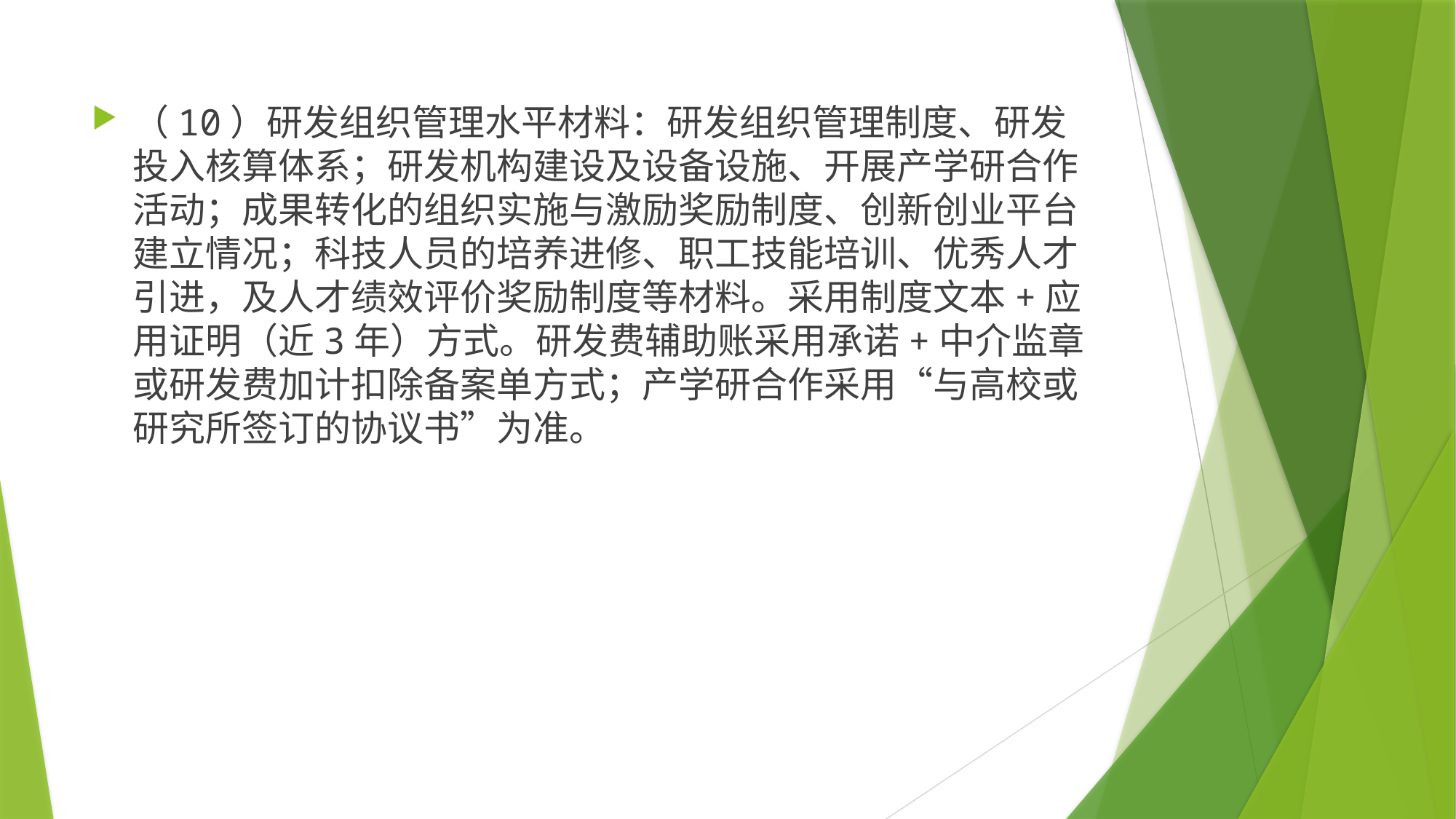

（10）研发组织管理水平材料：研发组织管理制度、研发投入核算体系；研发机构建设及设备设施、开展产学研合作活动；成果转化的组织实施与激励奖励制度、创新创业平台建立情况；科技人员的培养进修、职工技能培训、优秀人才引进，及人才绩效评价奖励制度等材料。采用制度文本+应用证明（近3年）方式。研发费辅助账采用承诺+中介监章或研发费加计扣除备案单方式；产学研合作采用“与高校或研究所签订的协议书”为准。